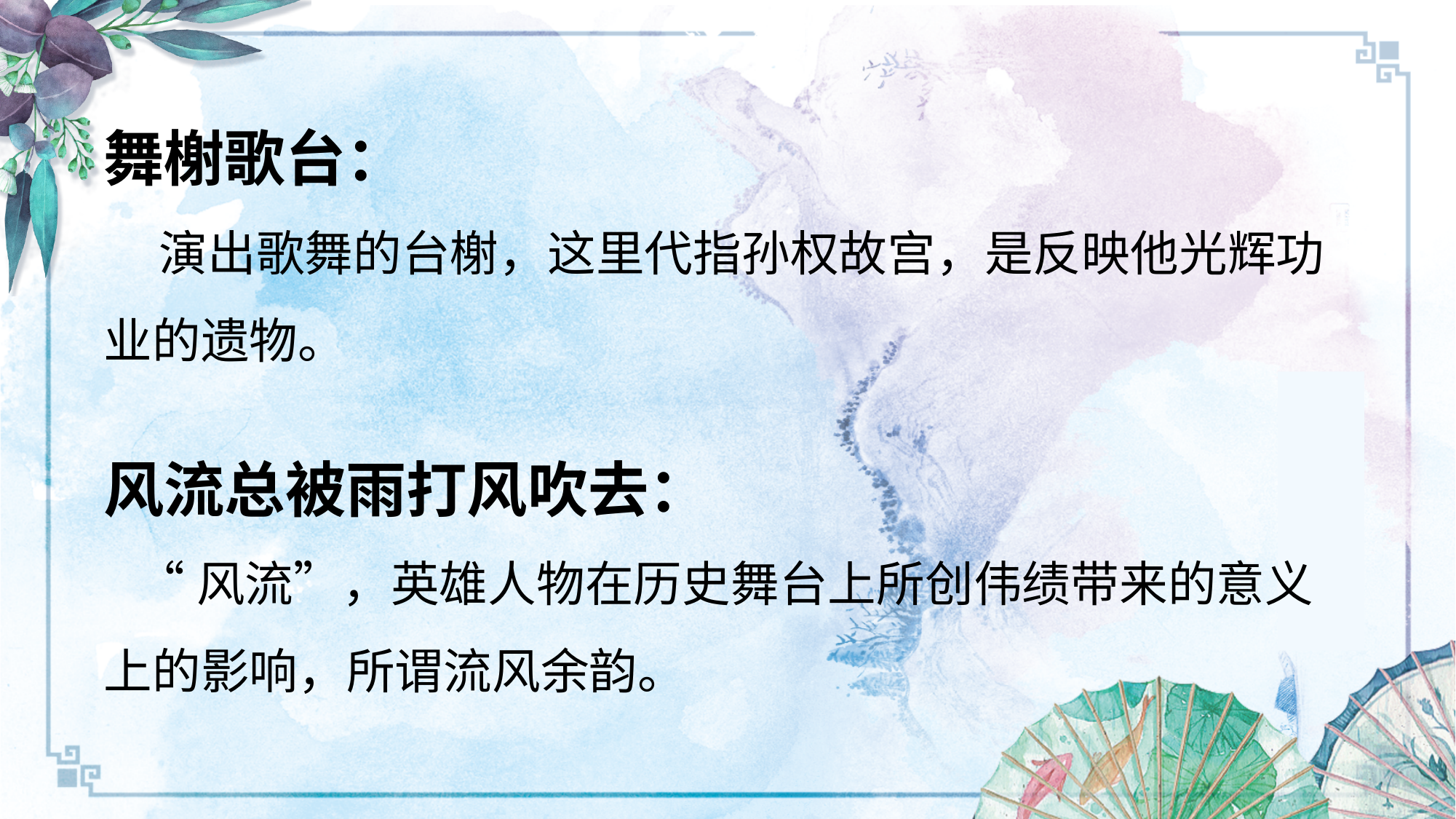

舞榭歌台：
    演出歌舞的台榭，这里代指孙权故宫，是反映他光辉功业的遗物。

风流总被雨打风吹去：
   “风流”，英雄人物在历史舞台上所创伟绩带来的意义上的影响，所谓流风余韵。